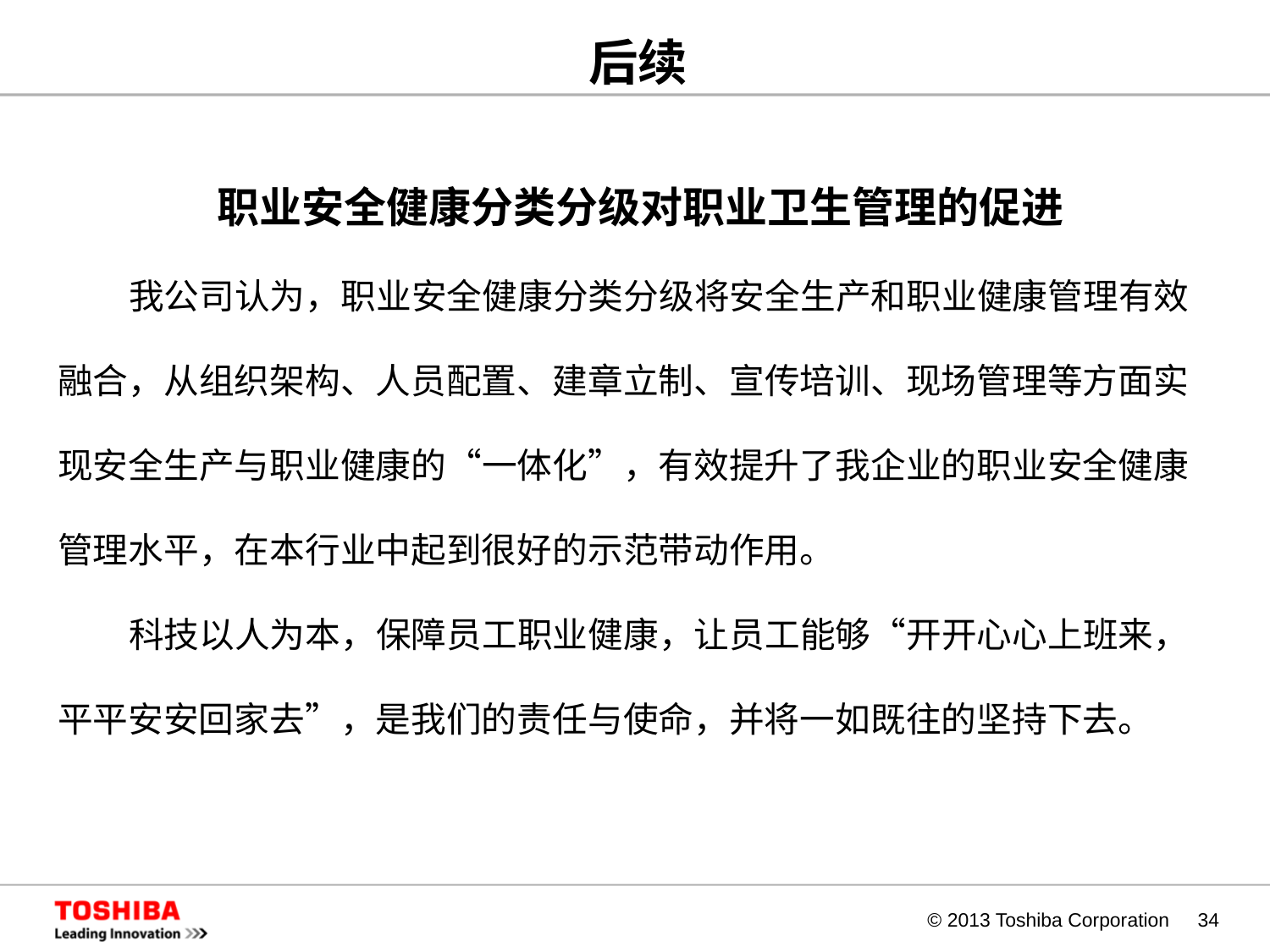

后续
职业安全健康分类分级对职业卫生管理的促进
        我公司认为，职业安全健康分类分级将安全生产和职业健康管理有效融合，从组织架构、人员配置、建章立制、宣传培训、现场管理等方面实现安全生产与职业健康的“一体化”，有效提升了我企业的职业安全健康管理水平，在本行业中起到很好的示范带动作用。
        科技以人为本，保障员工职业健康，让员工能够“开开心心上班来，平平安安回家去”，是我们的责任与使命，并将一如既往的坚持下去。